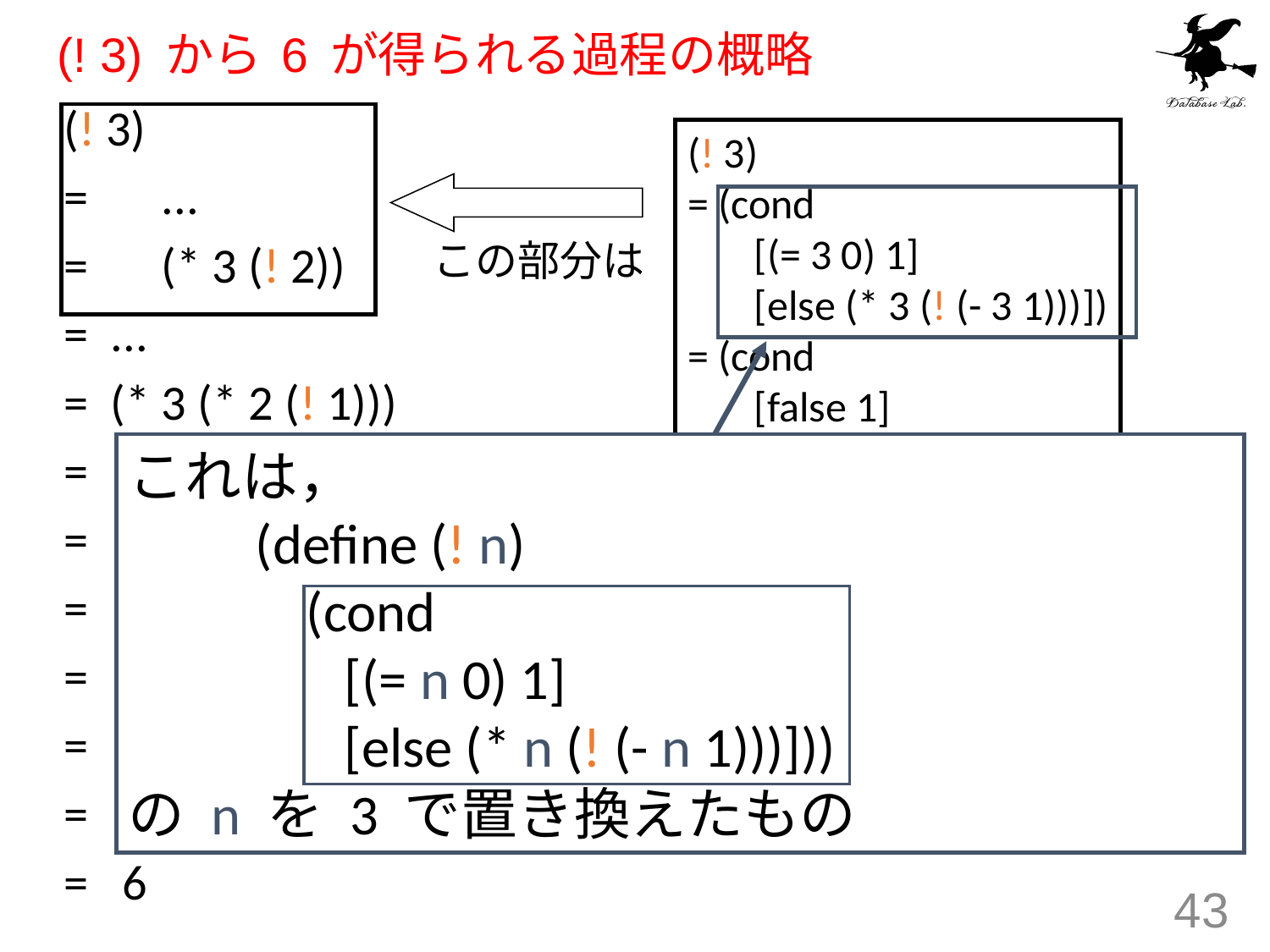

# (! 3) から 6 が得られる過程の概略
(! 3)
=　...
=　(* 3 (! 2))
=  ...
=  (* 3 (* 2 (! 1)))
=　...
=　(* 3 (* 2 (* 1 (! 0))))
=　...
=　(* 3 (* 2 (* 1 1)))
=　(* 3 (* 2 1))
=　(* 3 2)
=   6

(! 3)
= (cond
       [(= 3 0) 1]
       [else (* 3 (! (- 3 1)))])
= (cond
       [false 1]
       [else (* 3 (! (- 3 1)))])
= (* 3 (! (- 3 1)))
= (* 3 (! 2))

この部分は

これは，
	(define (! n)
	    (cond
	       [(= n 0) 1]
	       [else (* n (! (- n 1)))]))
の n を 3 で置き換えたもの

43